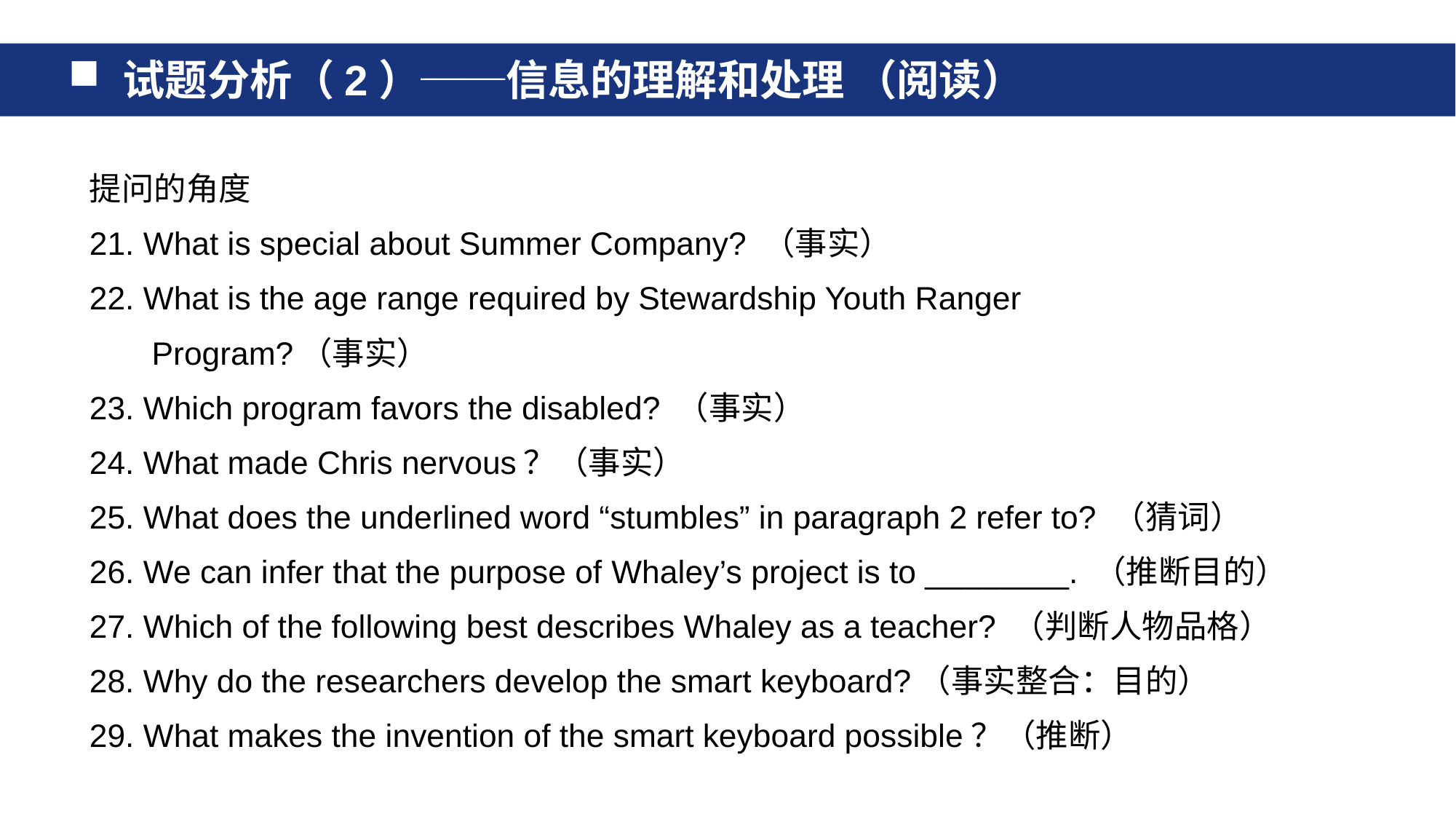

试题分析（2）──信息的理解和处理 （阅读）
提问的角度
21. What is special about Summer Company? （事实）
22. What is the age range required by Stewardship Youth Ranger
       Program?（事实）
23. Which program favors the disabled? （事实）
24. What made Chris nervous？（事实）
25. What does the underlined word “stumbles” in paragraph 2 refer to? （猜词）
26. We can infer that the purpose of Whaley’s project is to ________. （推断目的）
27. Which of the following best describes Whaley as a teacher? （判断人物品格）
28. Why do the researchers develop the smart keyboard?（事实整合：目的）
29. What makes the invention of the smart keyboard possible？（推断）